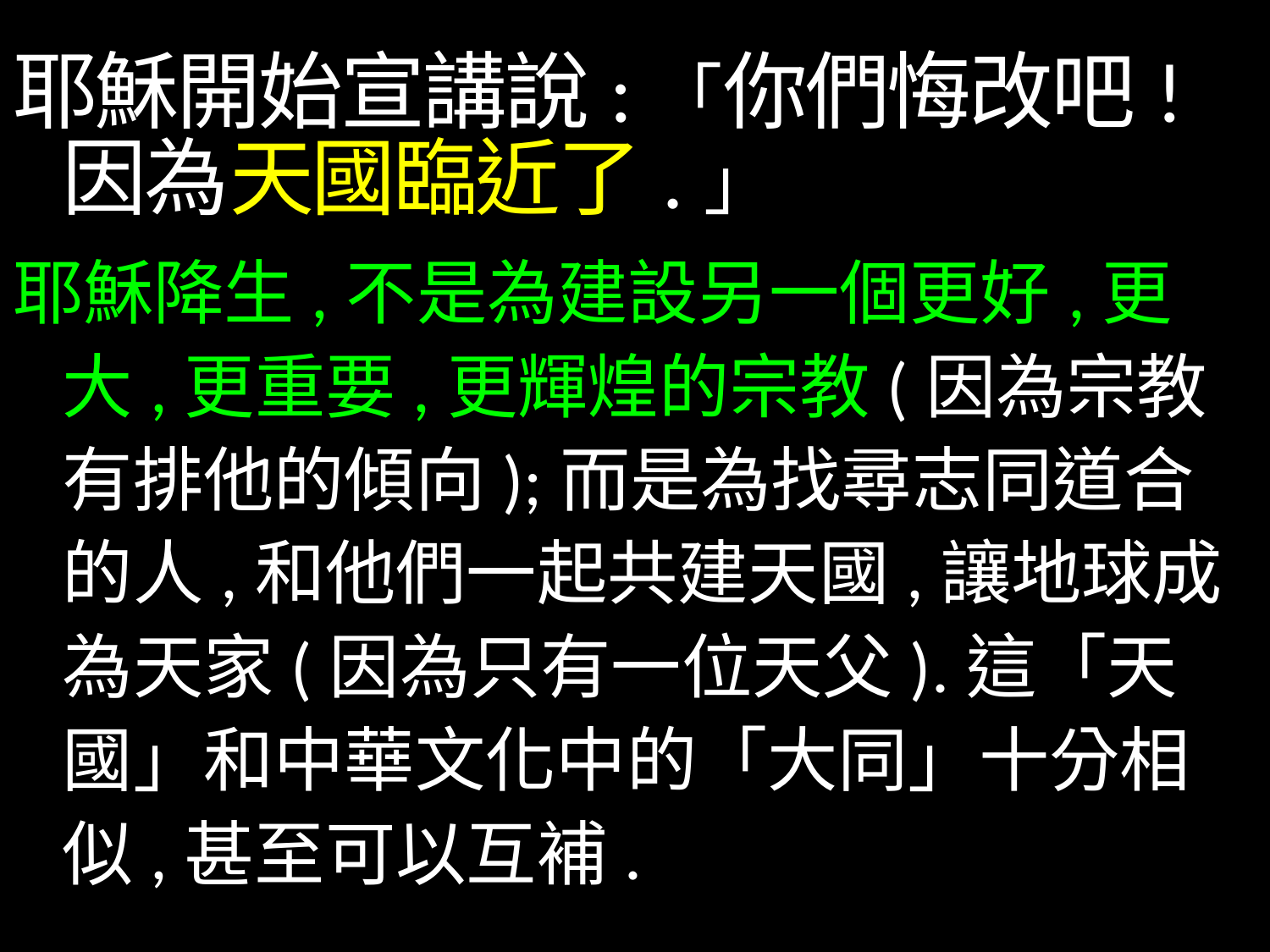

耶穌開始宣講說:「你們悔改吧!
因為天國臨近了.」
耶穌降生,不是為建設另一個更好,更大,更重要,更輝煌的宗教(因為宗教有排他的傾向);而是為找尋志同道合的人,和他們一起共建天國,讓地球成為天家(因為只有一位天父).這「天國」和中華文化中的「大同」十分相似,甚至可以互補.